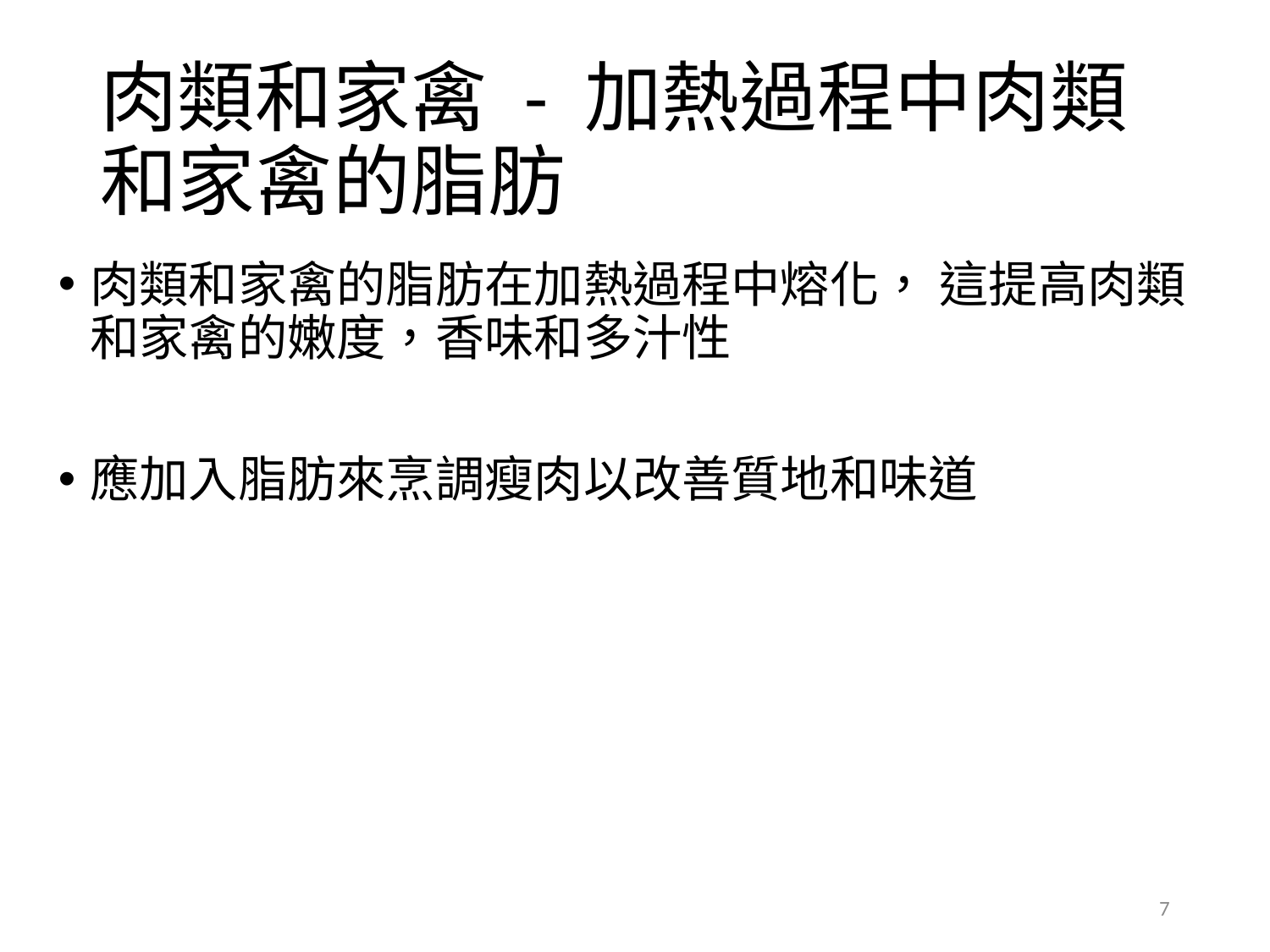

# 肉類和家禽 - 加熱過程中肉類和家禽的脂肪
肉類和家禽的脂肪在加熱過程中熔化， 這提高肉類和家禽的嫩度，香味和多汁性

應加入脂肪來烹調瘦肉以改善質地和味道

7